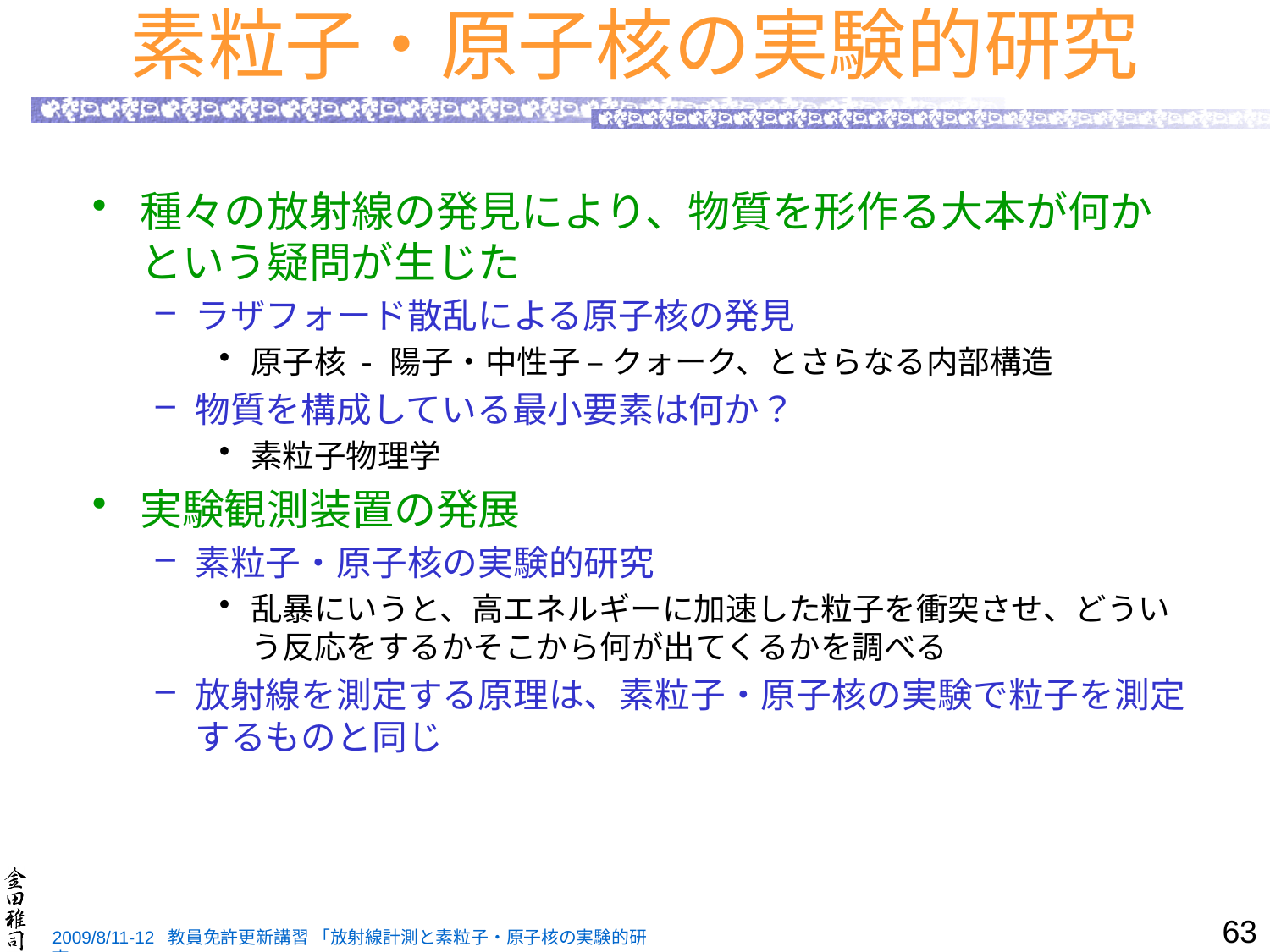

# 素粒子・原子核の実験的研究
種々の放射線の発見により、物質を形作る大本が何かという疑問が生じた
ラザフォード散乱による原子核の発見
原子核 - 陽子・中性子 – クォーク、とさらなる内部構造
物質を構成している最小要素は何か？
素粒子物理学
実験観測装置の発展
素粒子・原子核の実験的研究
乱暴にいうと、高エネルギーに加速した粒子を衝突させ、どういう反応をするかそこから何が出てくるかを調べる
放射線を測定する原理は、素粒子・原子核の実験で粒子を測定するものと同じ
63
2009/8/11-12  教員免許更新講習 「放射線計測と素粒子・原子核の実験的研究」